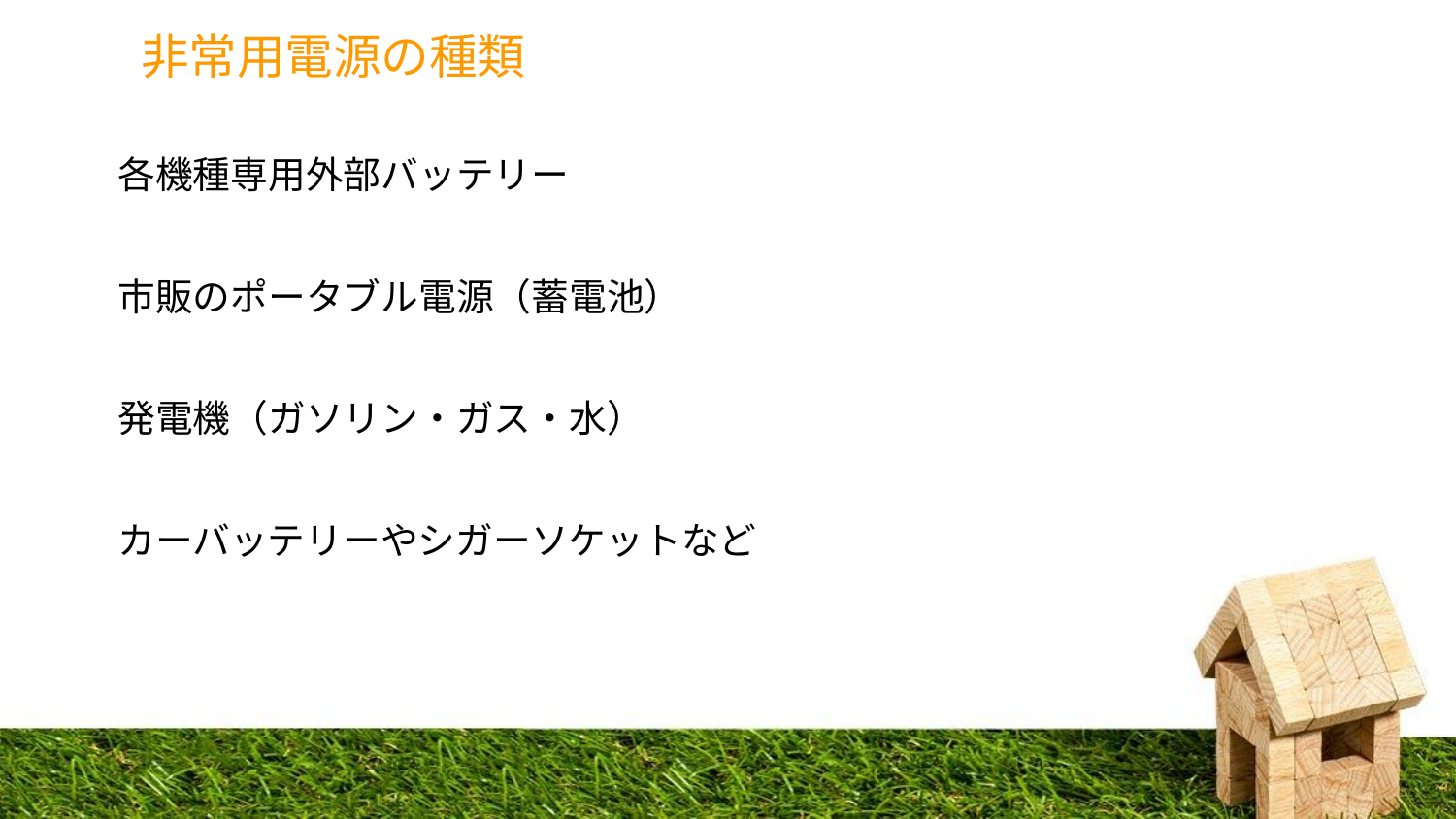

# 非常用電源の種類
各機種専用外部バッテリー
市販のポータブル電源（蓄電池）
発電機（ガソリン・ガス・水）
カーバッテリーやシガーソケットなど